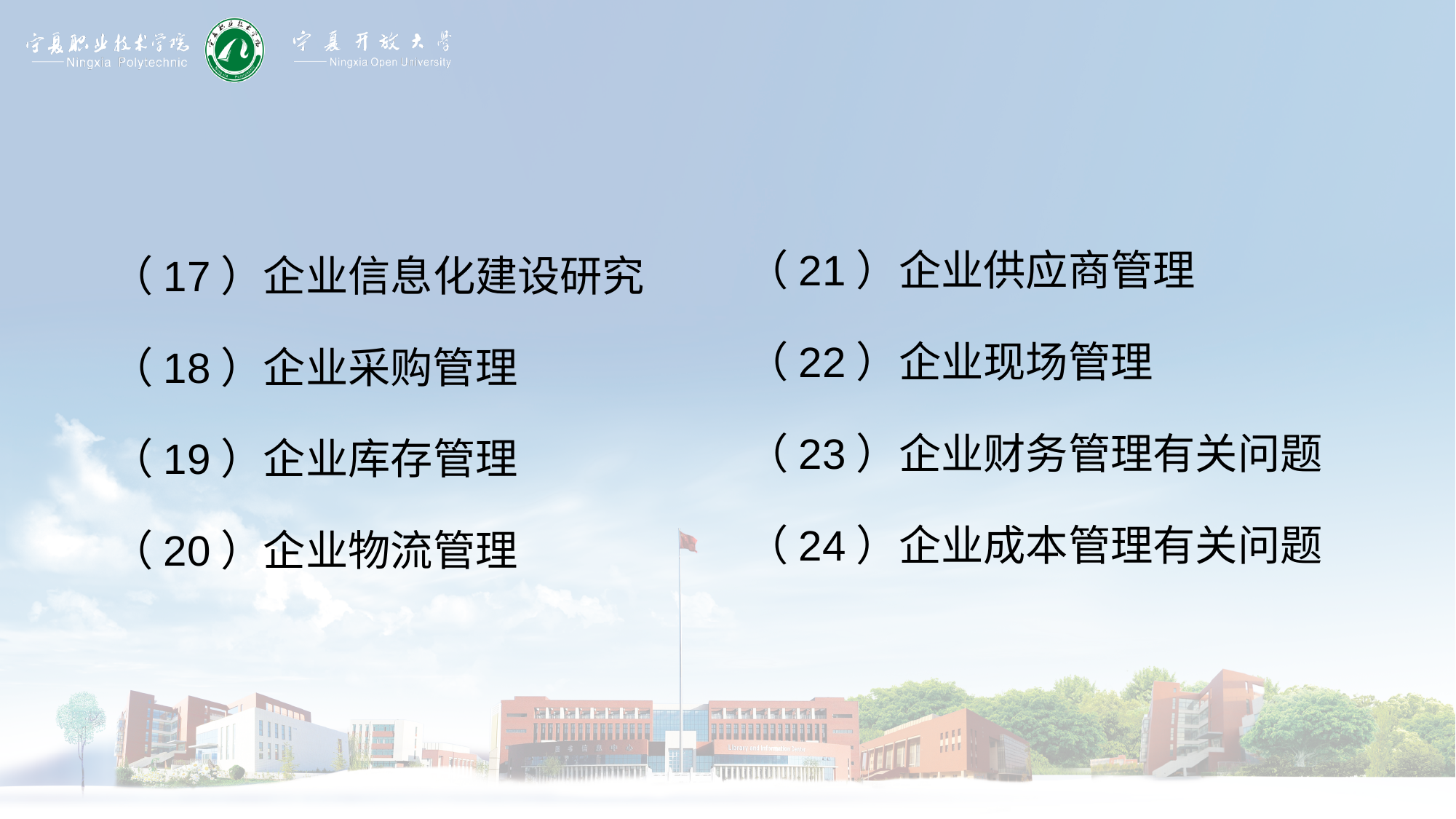

（21）企业供应商管理
（22）企业现场管理
（23）企业财务管理有关问题
（24）企业成本管理有关问题

（17）企业信息化建设研究
（18）企业采购管理
（19）企业库存管理
（20）企业物流管理